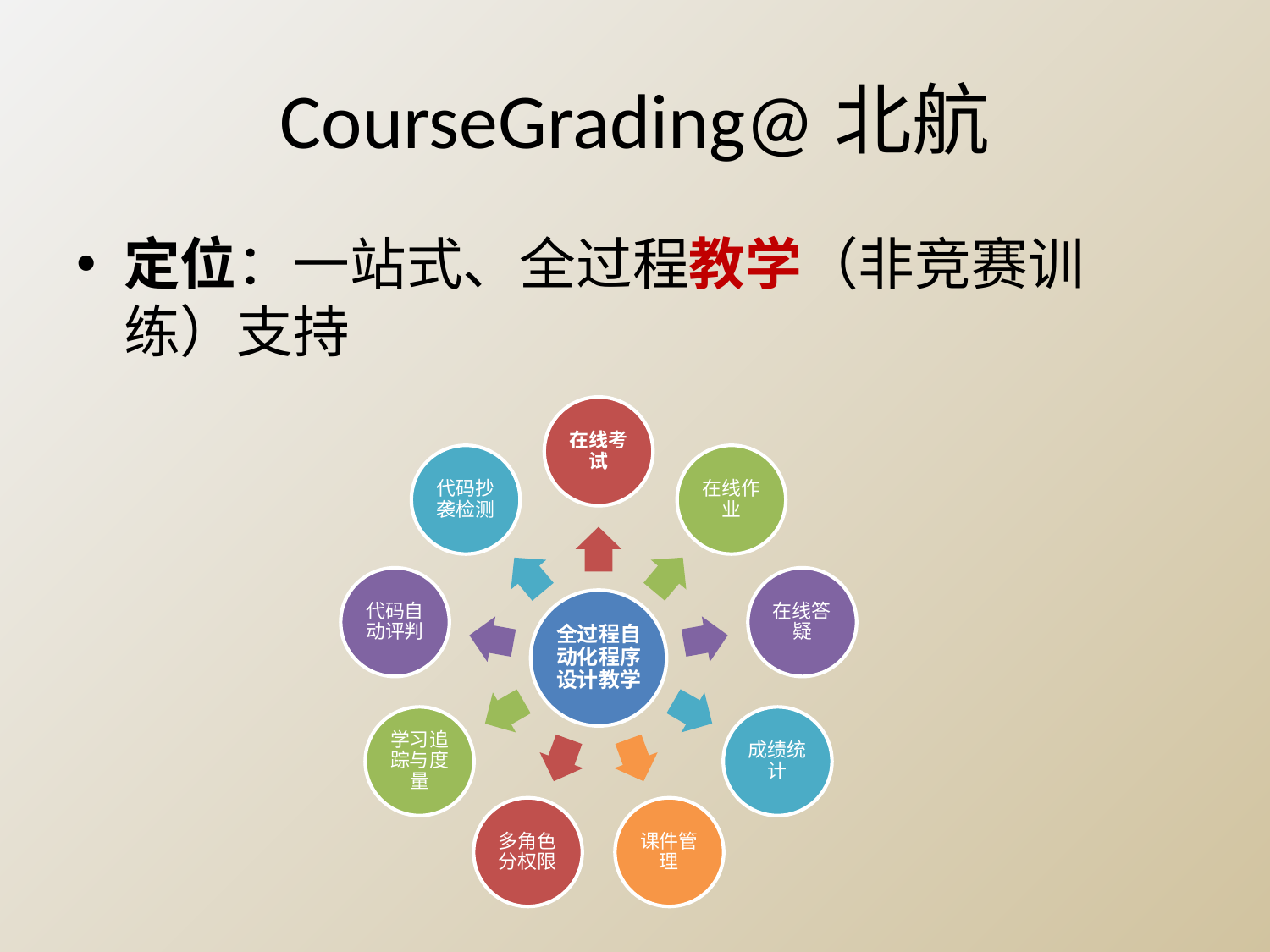

# CourseGrading@北航
定位：一站式、全过程教学（非竞赛训练）支持
全过程自动化程序设计教学

在线考试

在线作业

在线答疑

成绩统计

课件管理

多角色分权限

学习追踪与度量

代码自动评判

代码抄袭检测